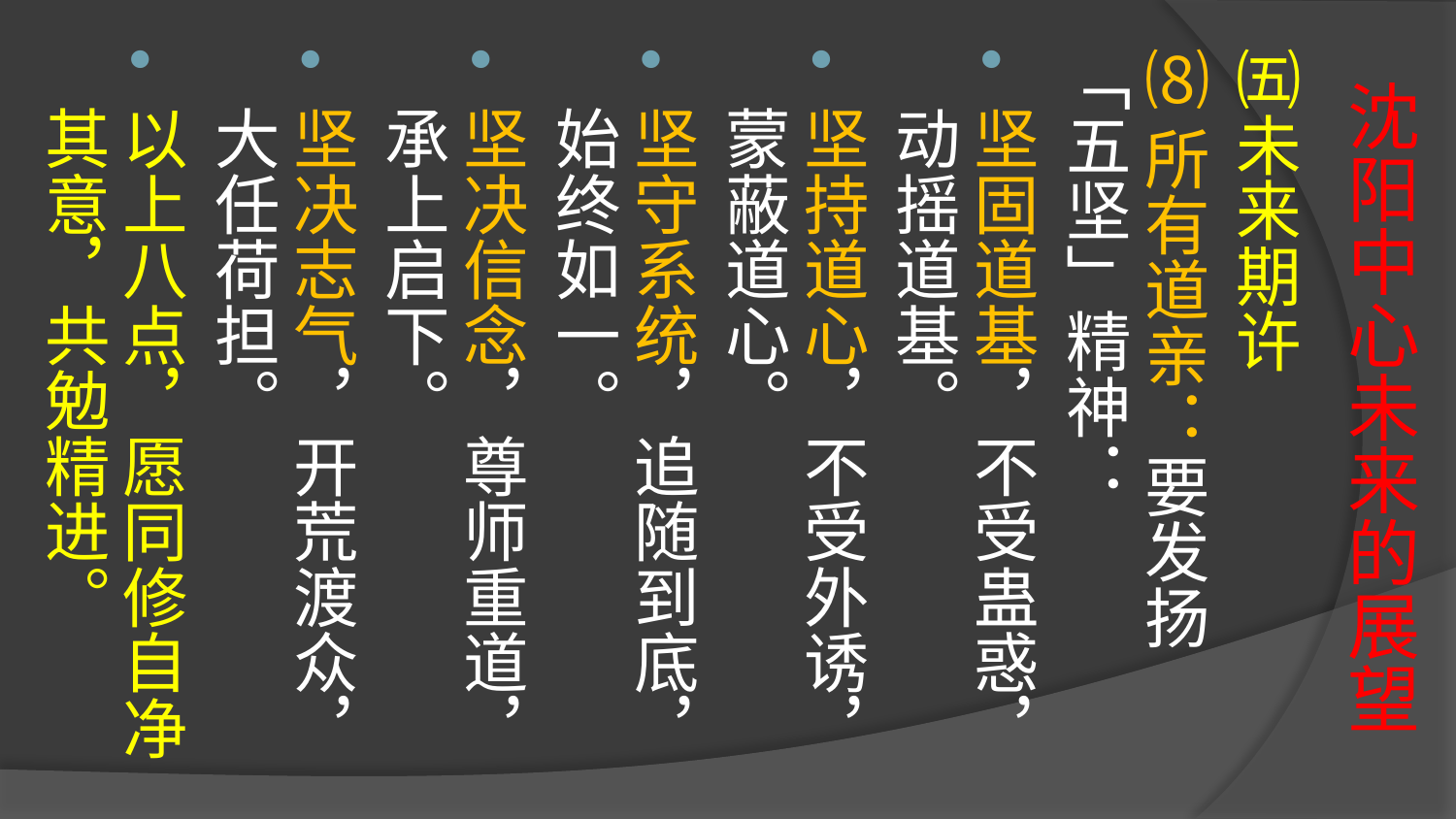

# 沈阳中心未来的展望
㈤未来期许
⑻所有道亲：要发扬「五坚」精神：
坚固道基，不受蛊惑，动摇道基。
坚持道心，不受外诱，蒙蔽道心。
坚守系统，追随到底，始终如一。
坚决信念，尊师重道，承上启下。
坚决志气，开荒渡众，大任荷担。
以上八点，愿同修自净其意，共勉精进。